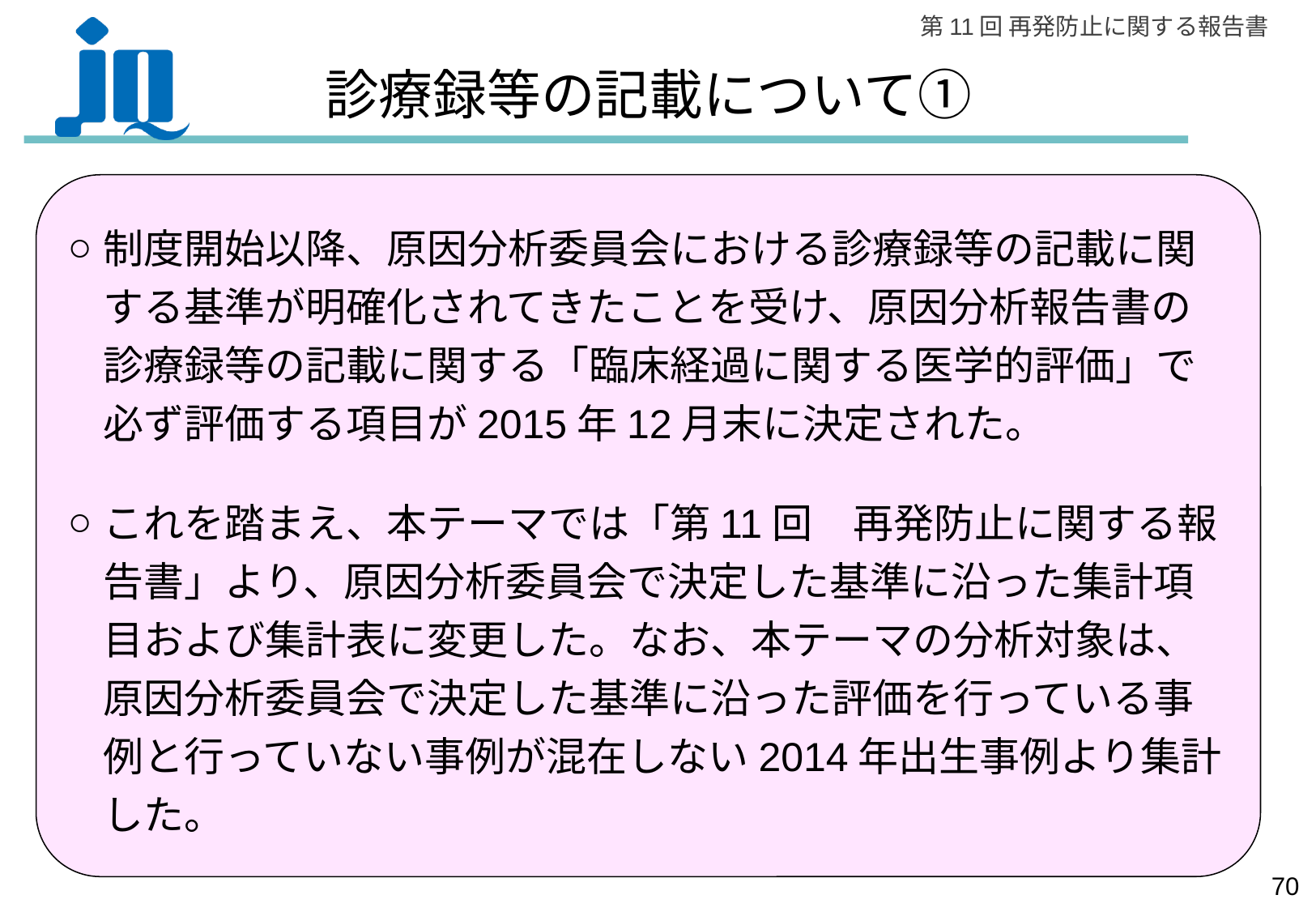

# 診療録等の記載について①
制度開始以降、原因分析委員会における診療録等の記載に関する基準が明確化されてきたことを受け、原因分析報告書の診療録等の記載に関する「臨床経過に関する医学的評価」で必ず評価する項目が2015年12月末に決定された。

これを踏まえ、本テーマでは「第11回　再発防止に関する報告書」より、原因分析委員会で決定した基準に沿った集計項目および集計表に変更した。なお、本テーマの分析対象は、原因分析委員会で決定した基準に沿った評価を行っている事例と行っていない事例が混在しない2014年出生事例より集計した。
70